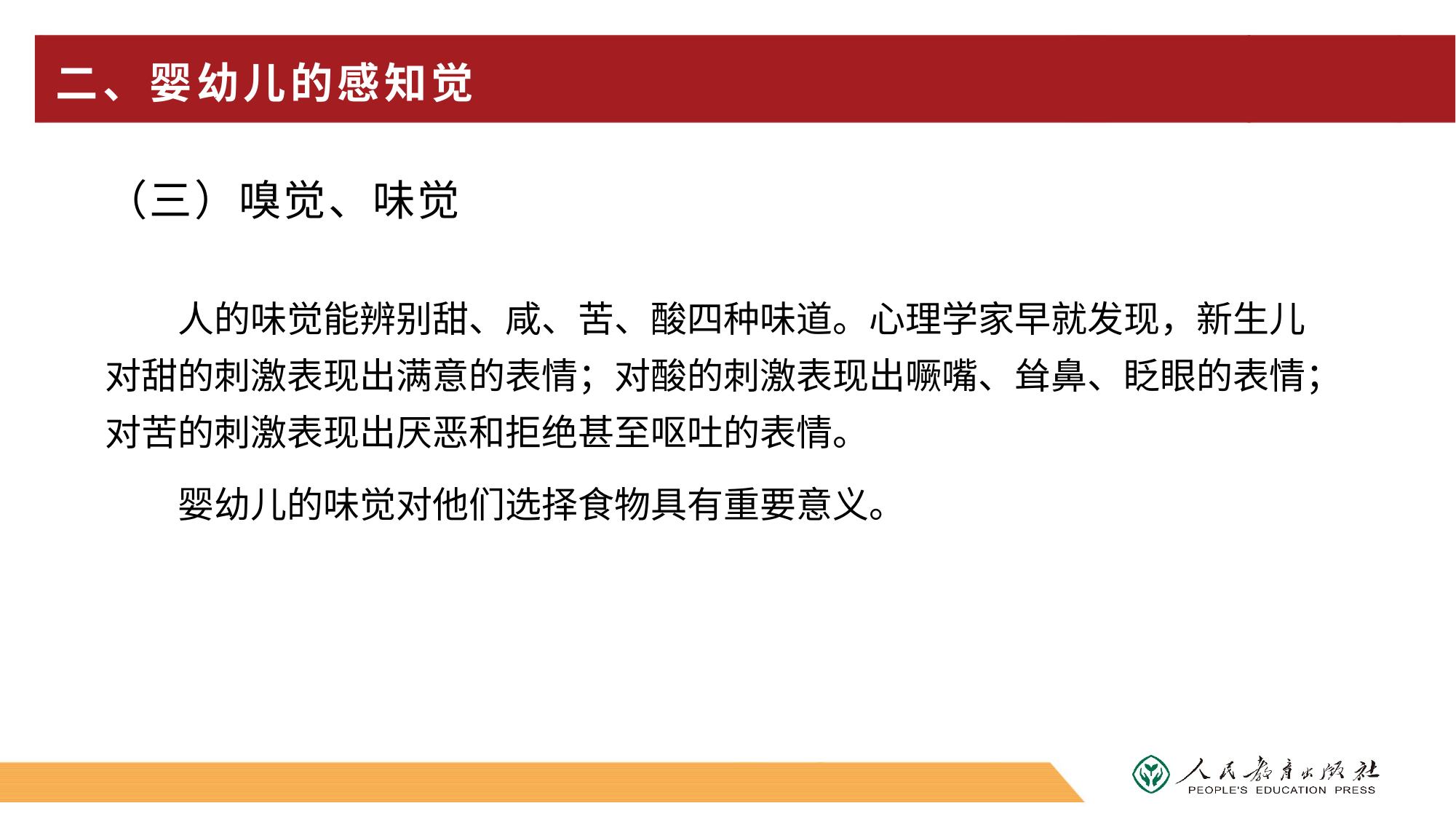

# 二、婴幼儿的感知觉
（三）嗅觉、味觉
人的味觉能辨别甜、咸、苦、酸四种味道。心理学家早就发现，新生儿对甜的刺激表现出满意的表情；对酸的刺激表现出噘嘴、耸鼻、眨眼的表情；对苦的刺激表现出厌恶和拒绝甚至呕吐的表情。
婴幼儿的味觉对他们选择食物具有重要意义。